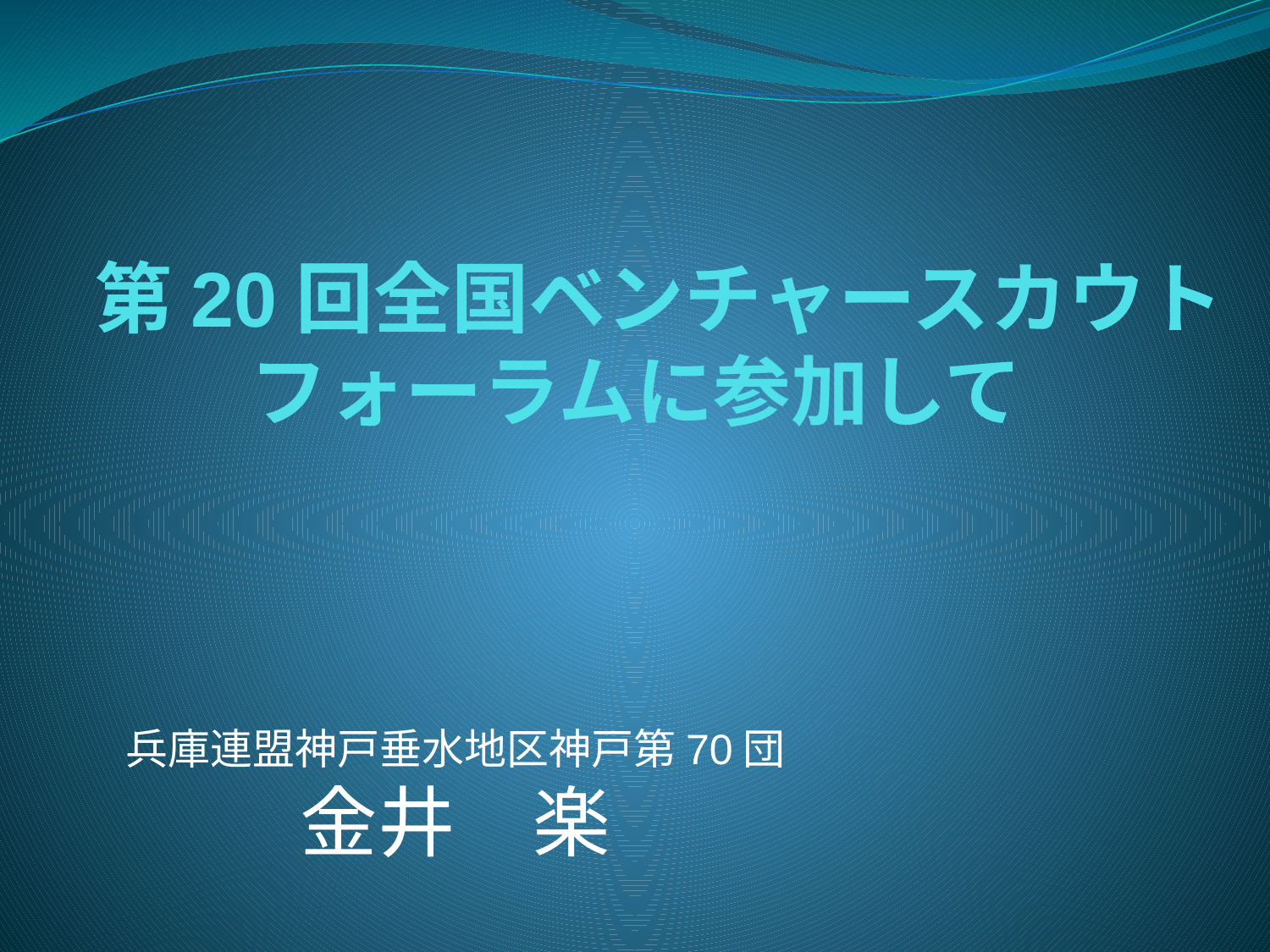

# 第20回全国ベンチャースカウト 　　フォーラムに参加して
兵庫連盟神戸垂水地区神戸第70団金井　楽